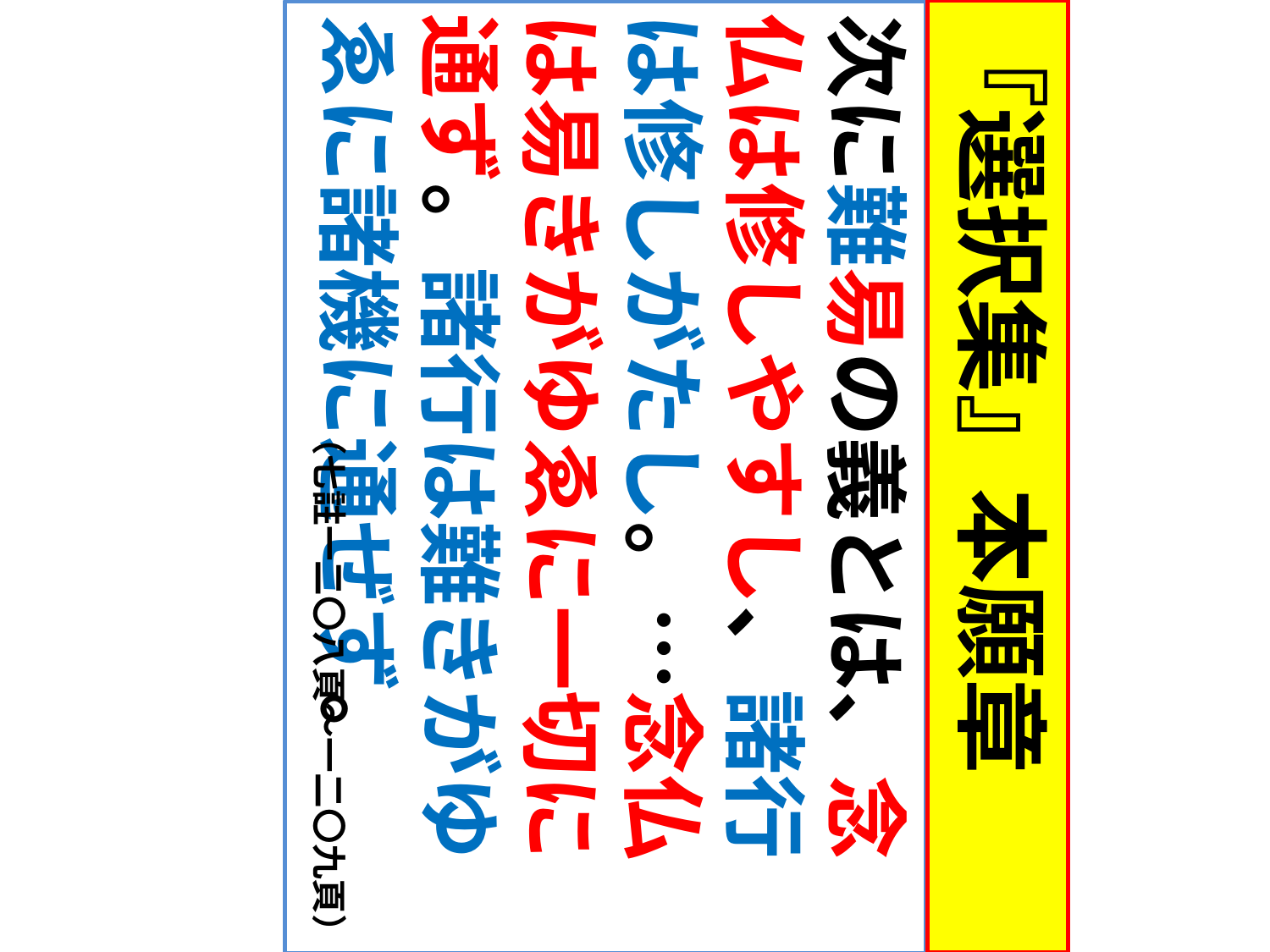

『選択集』本願章
次に難易の義とは、念仏は修しやすし、諸行は修しがたし。…念仏は易きがゆゑに一切に通ず。諸行は難きがゆゑに諸機に通ぜず。
（七註一二〇八頁～一二〇九頁）